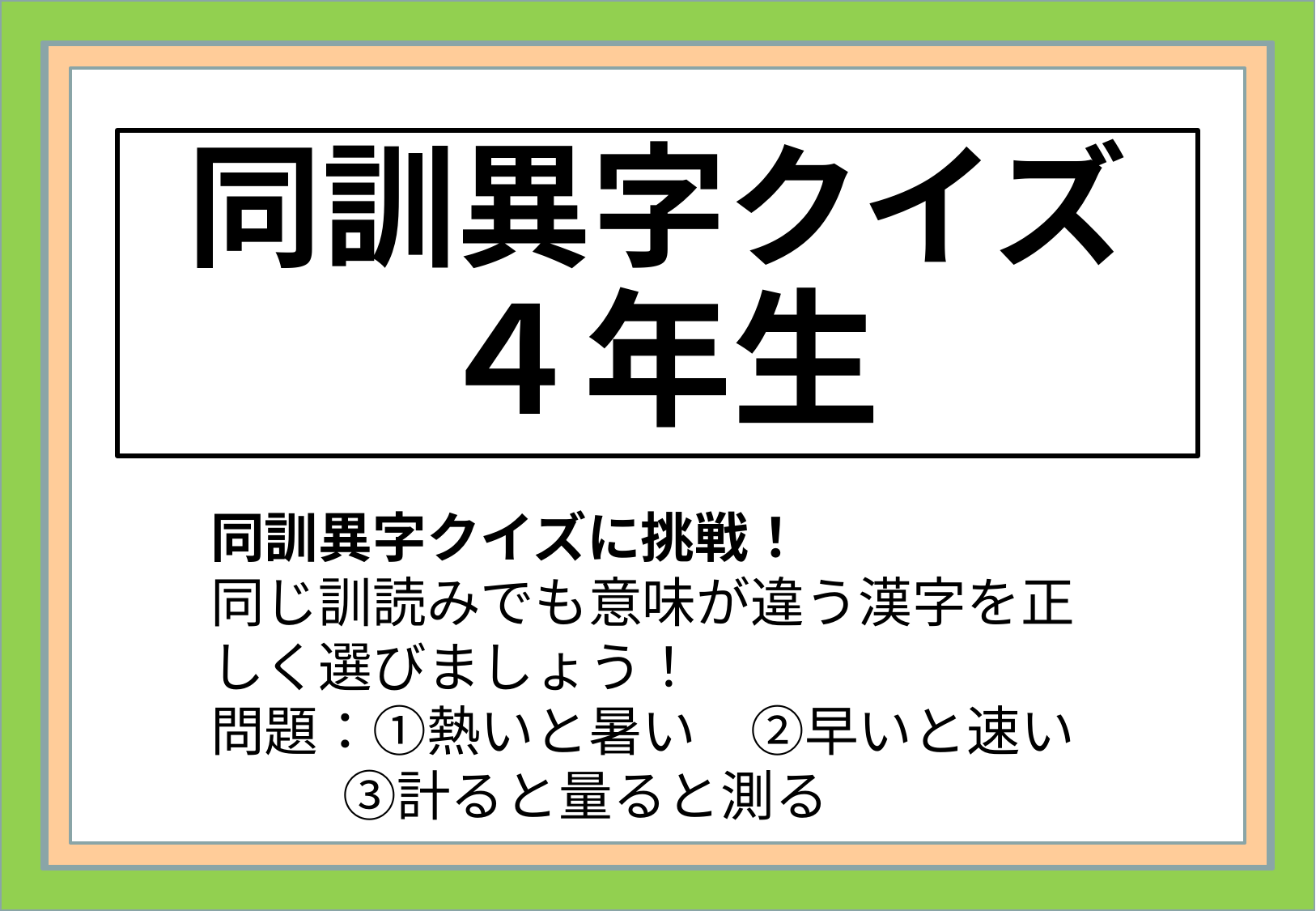

# 同訓異字クイズ ４年生
同訓異字クイズに挑戦！
同じ訓読みでも意味が違う漢字を正しく選びましょう！
問題：①熱いと暑い　②早いと速い
　　  ③計ると量ると測る